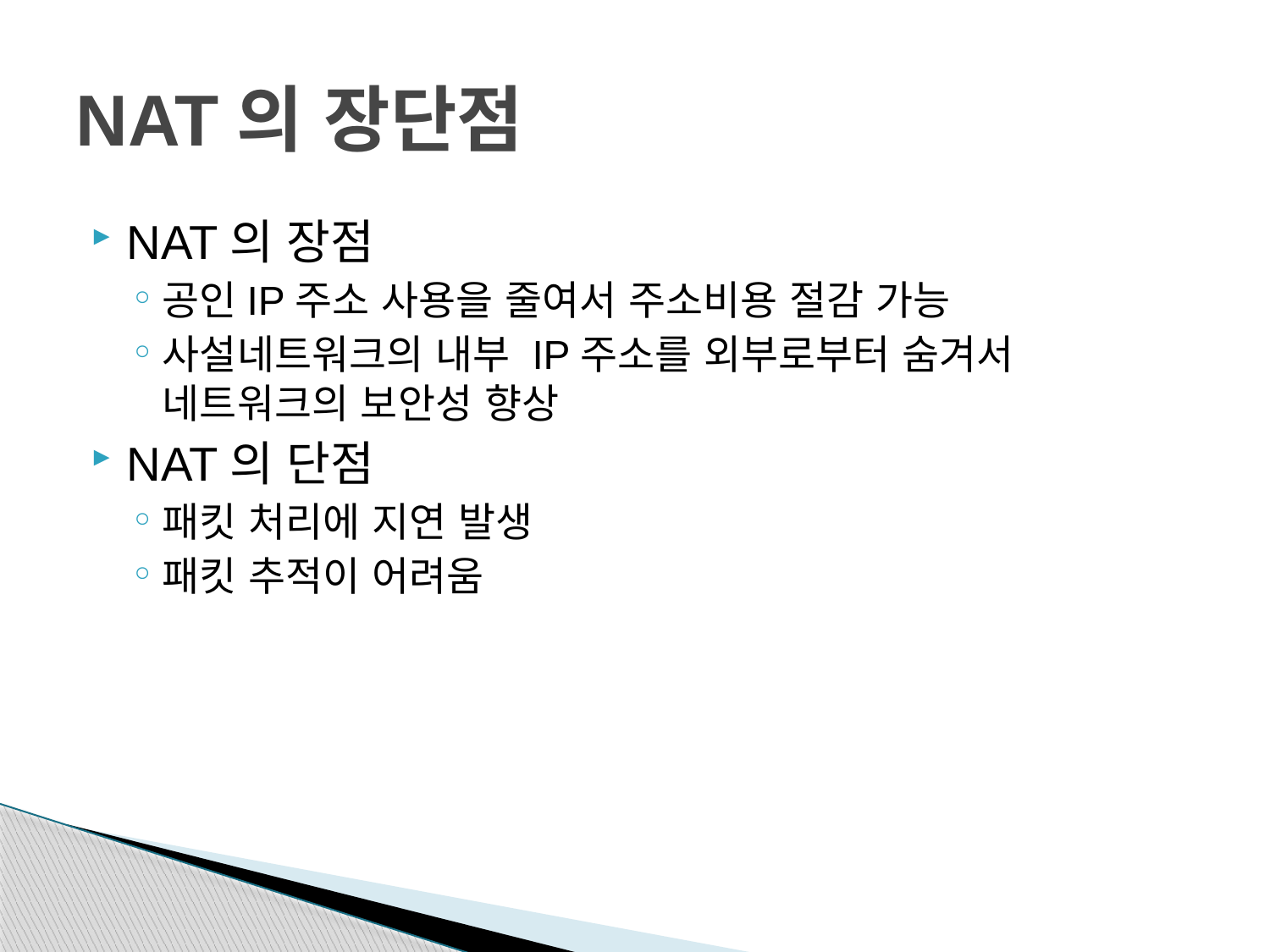

# NAT의 장단점
NAT의 장점
공인IP주소 사용을 줄여서 주소비용 절감 가능
사설네트워크의 내부 IP주소를 외부로부터 숨겨서 네트워크의 보안성 향상
NAT의 단점
패킷 처리에 지연 발생
패킷 추적이 어려움